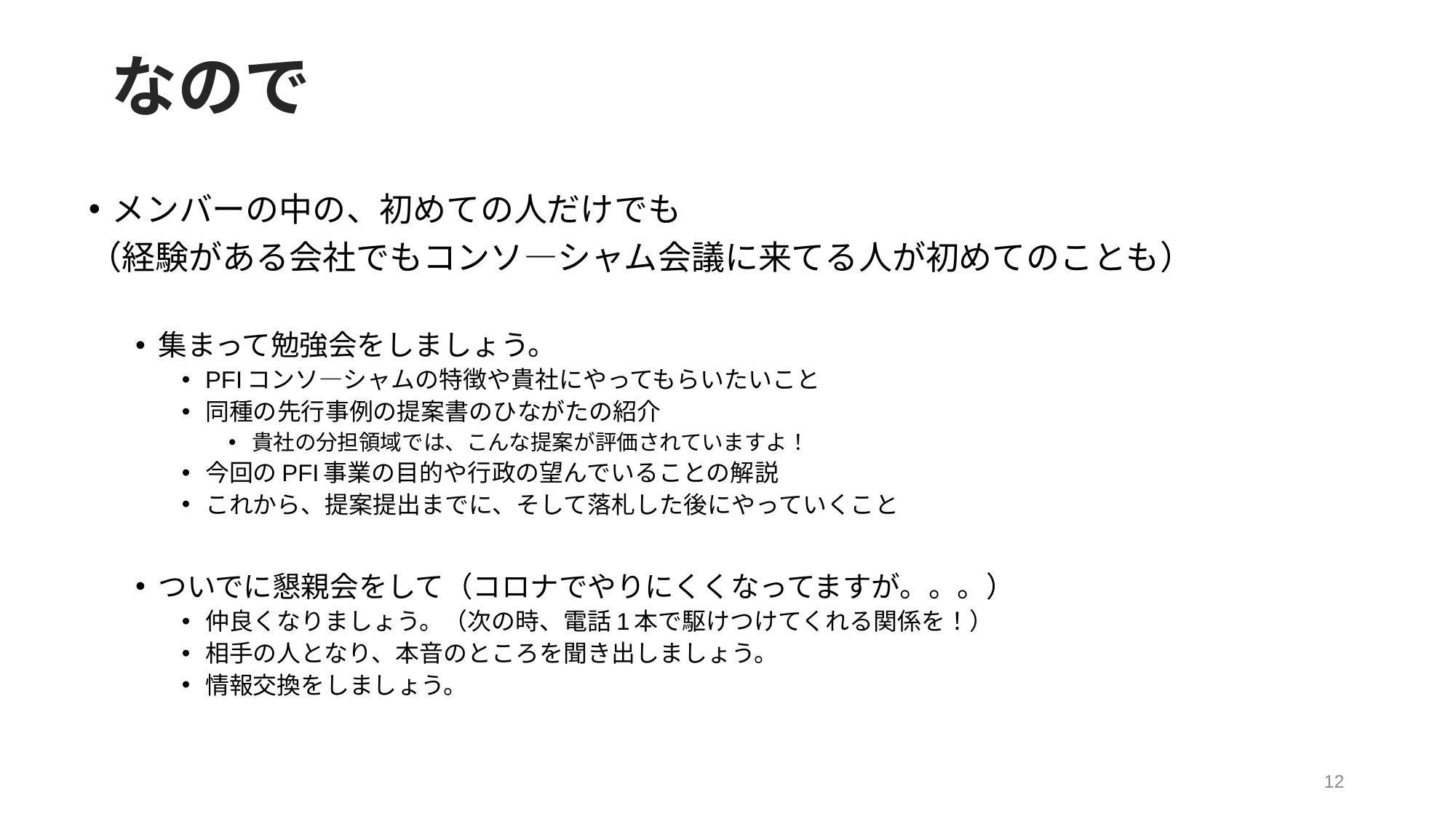

# なので
メンバーの中の、初めての人だけでも
（経験がある会社でもコンソ―シャム会議に来てる人が初めてのことも）

集まって勉強会をしましょう。
PFIコンソ―シャムの特徴や貴社にやってもらいたいこと
同種の先行事例の提案書のひながたの紹介
貴社の分担領域では、こんな提案が評価されていますよ！
今回のPFI事業の目的や行政の望んでいることの解説
これから、提案提出までに、そして落札した後にやっていくこと

ついでに懇親会をして（コロナでやりにくくなってますが。。。）
仲良くなりましょう。（次の時、電話1本で駆けつけてくれる関係を！）
相手の人となり、本音のところを聞き出しましょう。
情報交換をしましょう。
12